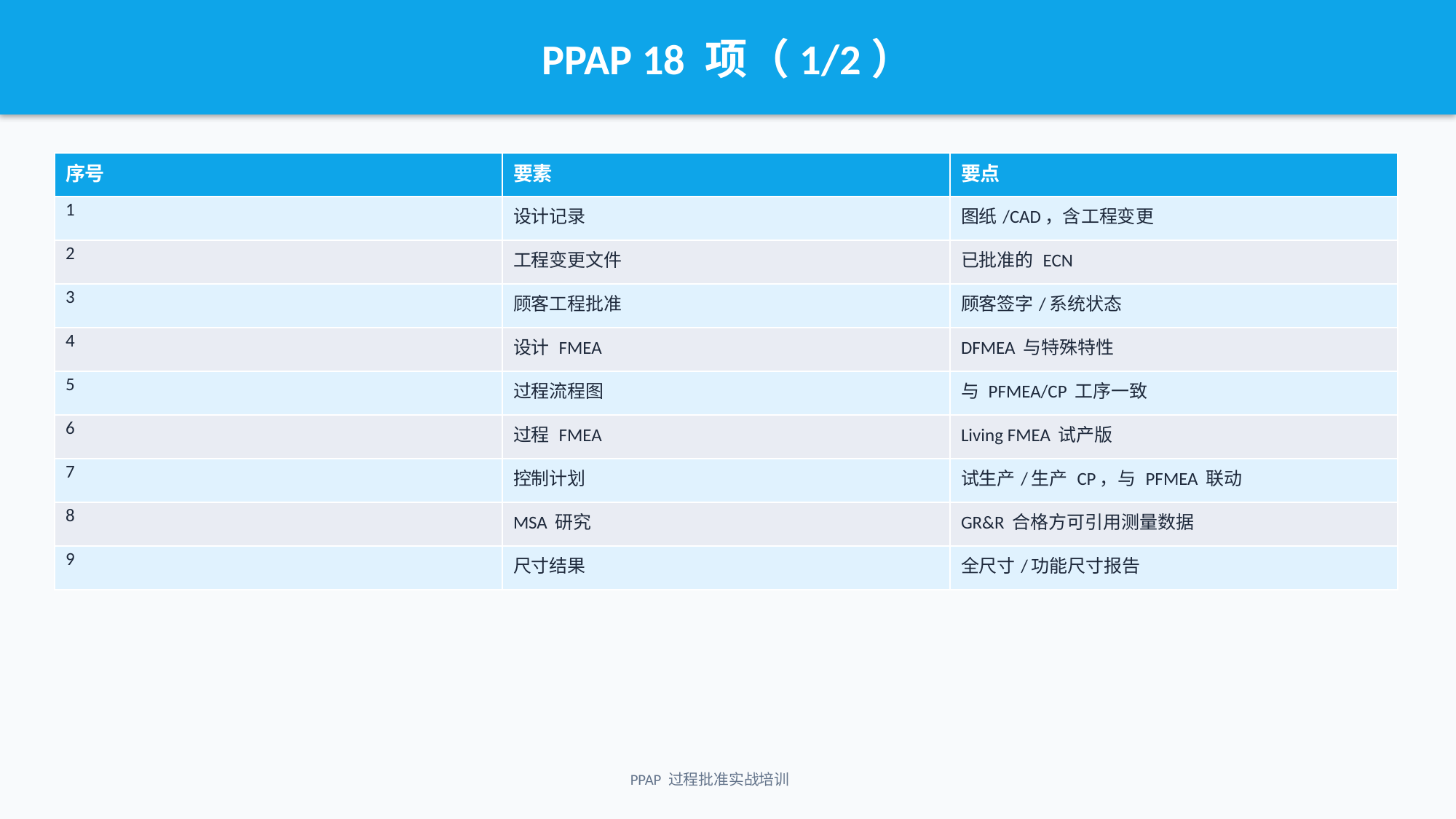

PPAP 18 项（1/2）
| 序号 | 要素 | 要点 |
| --- | --- | --- |
| 1 | 设计记录 | 图纸/CAD，含工程变更 |
| 2 | 工程变更文件 | 已批准的 ECN |
| 3 | 顾客工程批准 | 顾客签字/系统状态 |
| 4 | 设计 FMEA | DFMEA 与特殊特性 |
| 5 | 过程流程图 | 与 PFMEA/CP 工序一致 |
| 6 | 过程 FMEA | Living FMEA 试产版 |
| 7 | 控制计划 | 试生产/生产 CP，与 PFMEA 联动 |
| 8 | MSA 研究 | GR&R 合格方可引用测量数据 |
| 9 | 尺寸结果 | 全尺寸/功能尺寸报告 |
PPAP 过程批准实战培训